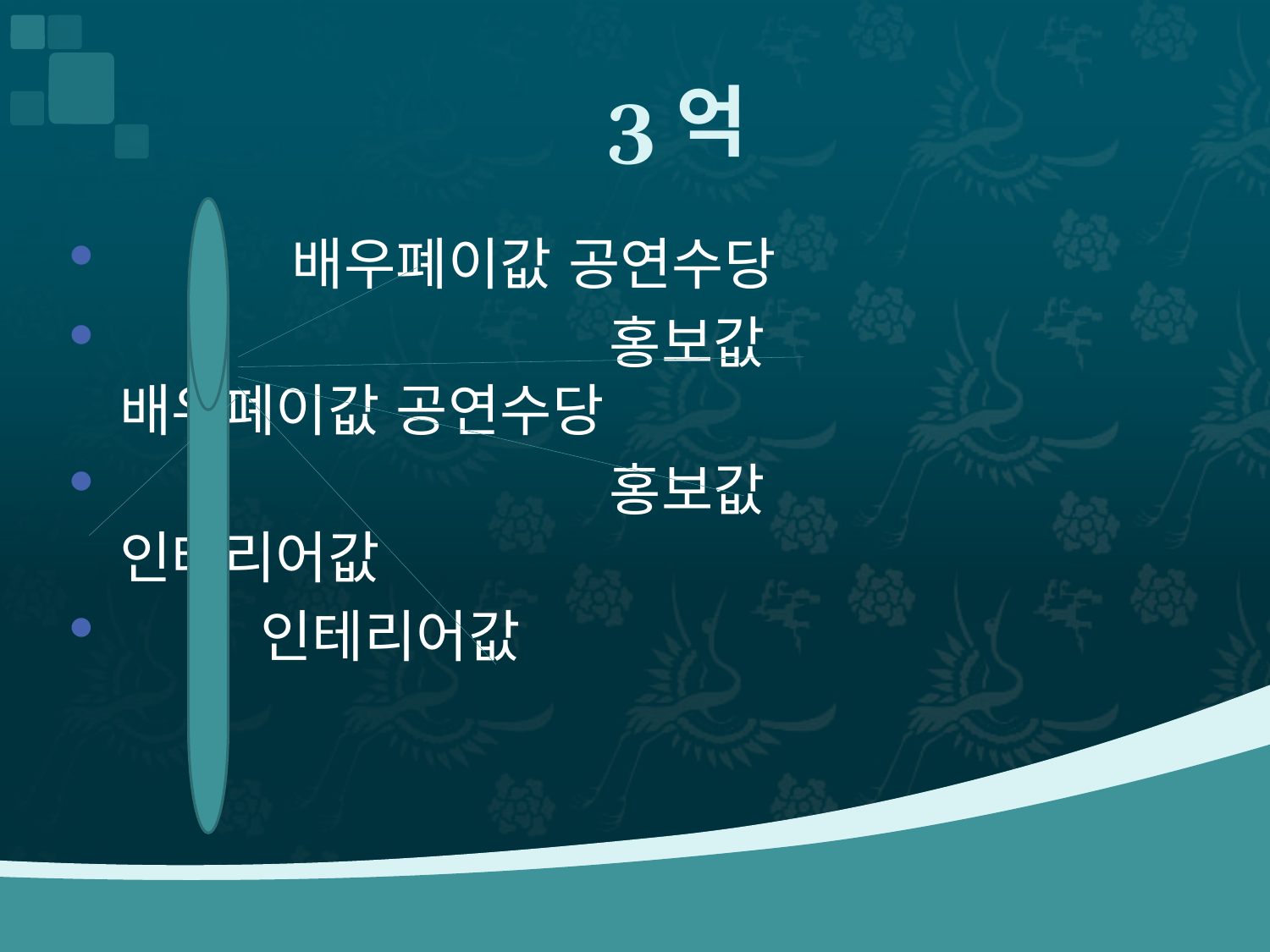

# 3억

          배우폐이값 공연수당
⁠                              홍보값                 배우폐이값 공연수당
⁠                              홍보값              인테리어값
        인테리어값